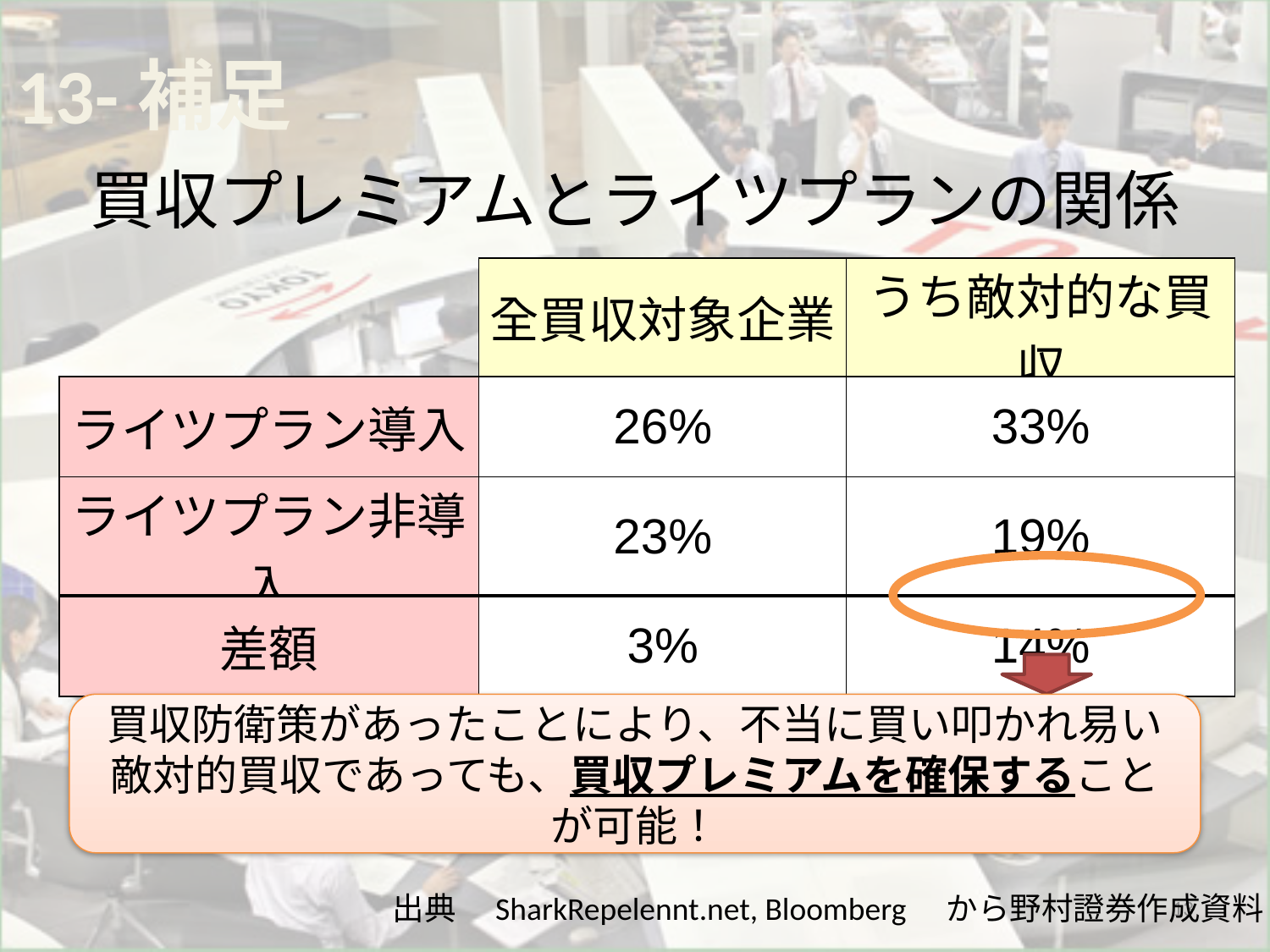

13-補足
# 買収プレミアムとライツプランの関係
|  | 全買収対象企業 | うち敵対的な買収 |
| --- | --- | --- |
| ライツプラン導入 | 26% | 33% |
| ライツプラン非導入 | 23% | 19% |
| 差額 | 3% | 14% |

買収防衛策があったことにより、不当に買い叩かれ易い敵対的買収であっても、買収プレミアムを確保することが可能！
13
出典　SharkRepelennt.net, Bloomberg　から野村證券作成資料